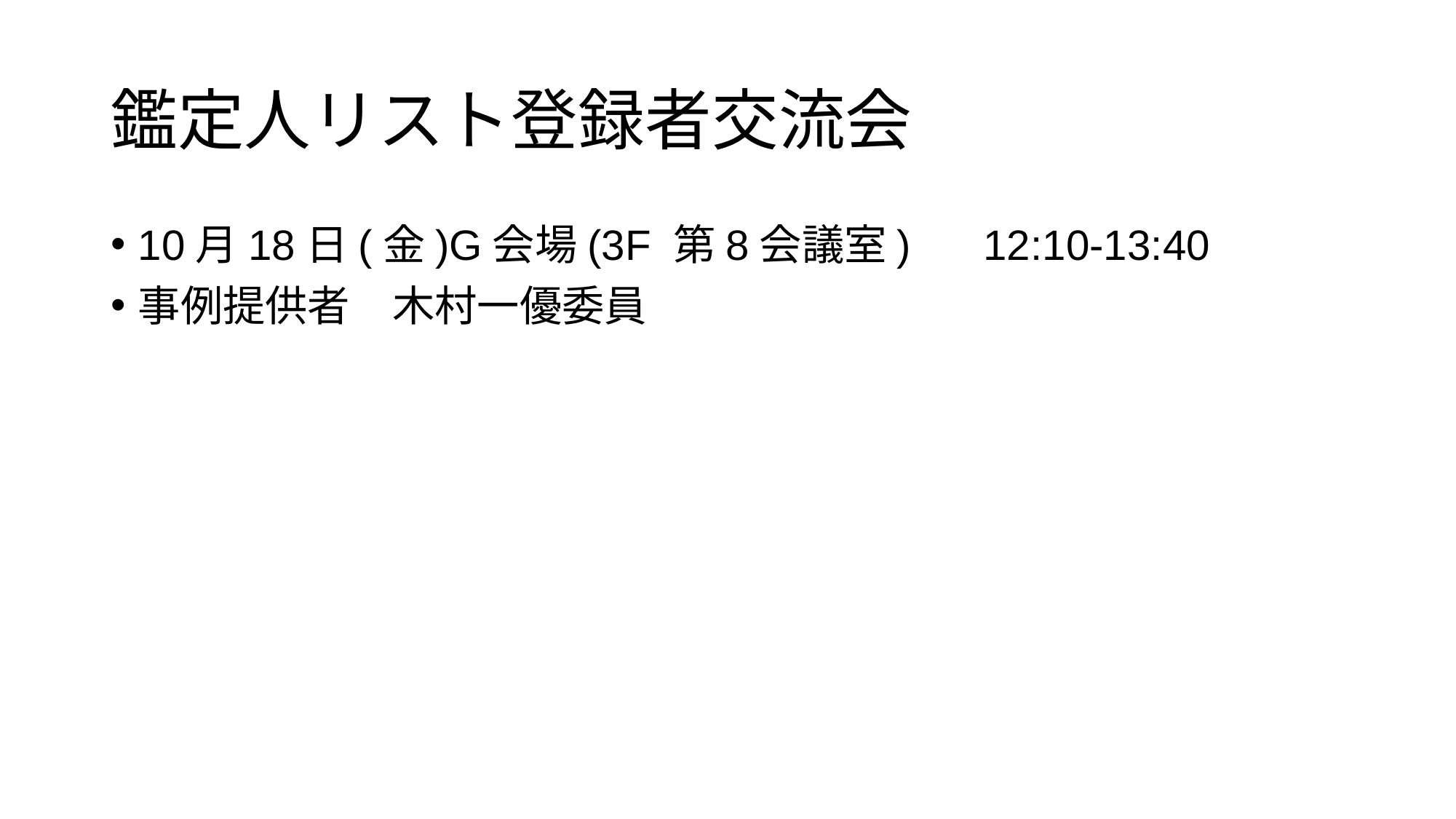

# 鑑定人リスト登録者交流会
10月18日(金)G会場(3F 第8会議室)　 12:10-13:40
事例提供者　木村一優委員